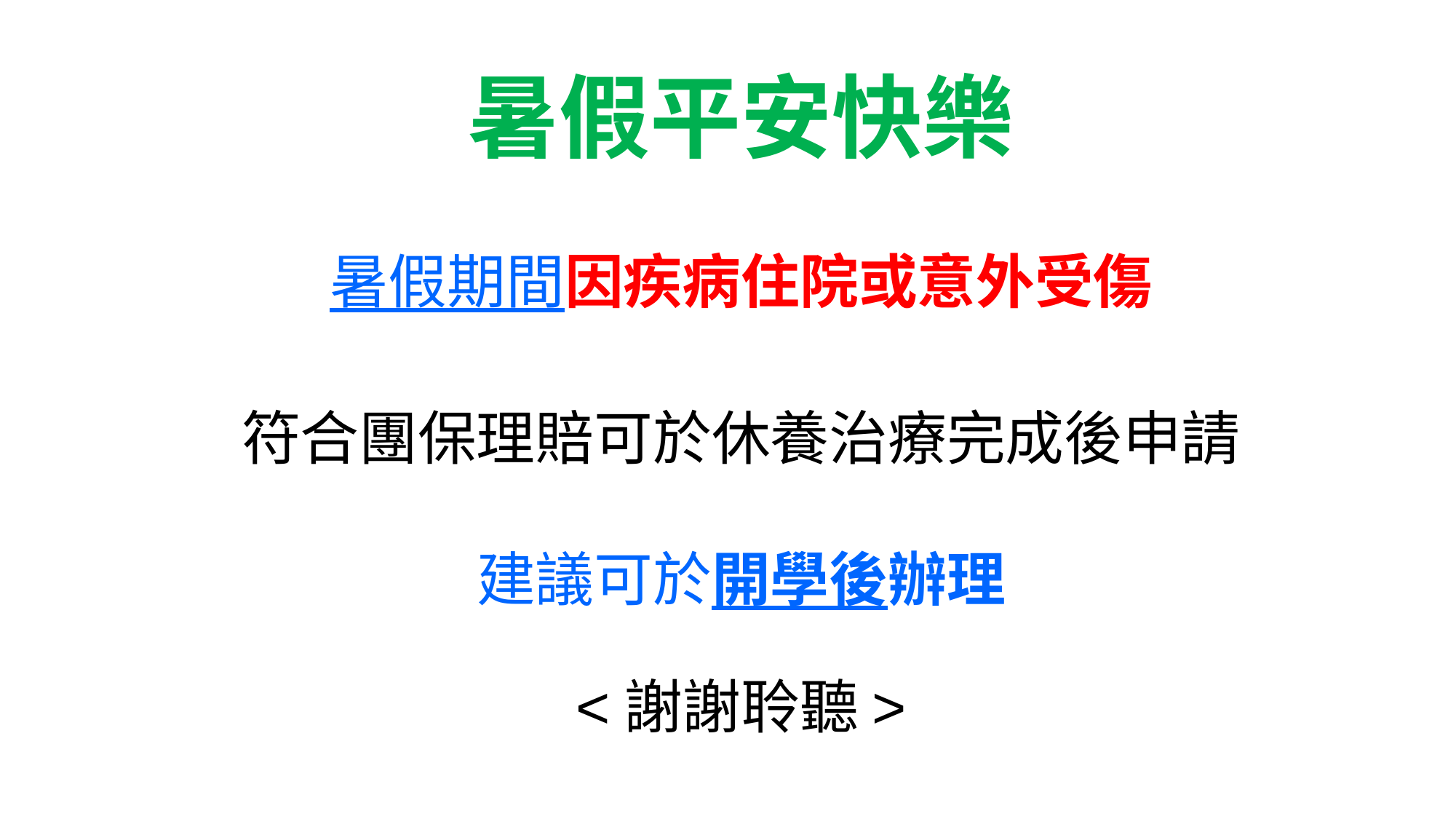

# 暑假平安快樂
暑假期間因疾病住院或意外受傷

符合團保理賠可於休養治療完成後申請
建議可於開學後辦理
<謝謝聆聽>